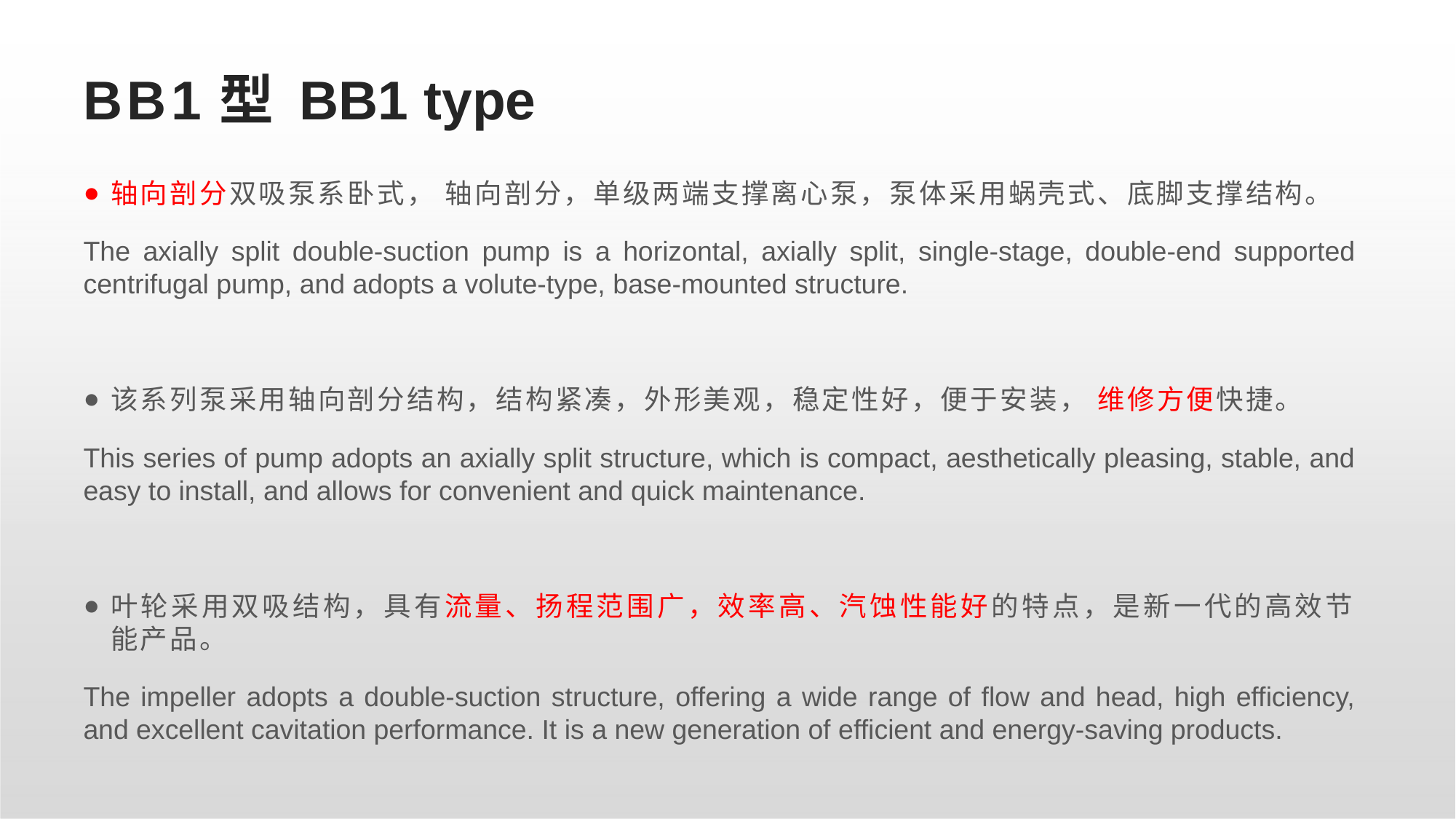

# BB1型 BB1 type
轴向剖分双吸泵系卧式， 轴向剖分，单级两端支撑离心泵，泵体采用蜗壳式、底脚支撑结构。
The axially split double-suction pump is a horizontal, axially split, single-stage, double-end supported centrifugal pump, and adopts a volute-type, base-mounted structure.

该系列泵采用轴向剖分结构，结构紧凑，外形美观，稳定性好，便于安装， 维修方便快捷。
This series of pump adopts an axially split structure, which is compact, aesthetically pleasing, stable, and easy to install, and allows for convenient and quick maintenance.

叶轮采用双吸结构，具有流量、扬程范围广，效率高、汽蚀性能好的特点，是新一代的高效节能产品。
The impeller adopts a double-suction structure, offering a wide range of flow and head, high efficiency, and excellent cavitation performance. It is a new generation of efficient and energy-saving products.